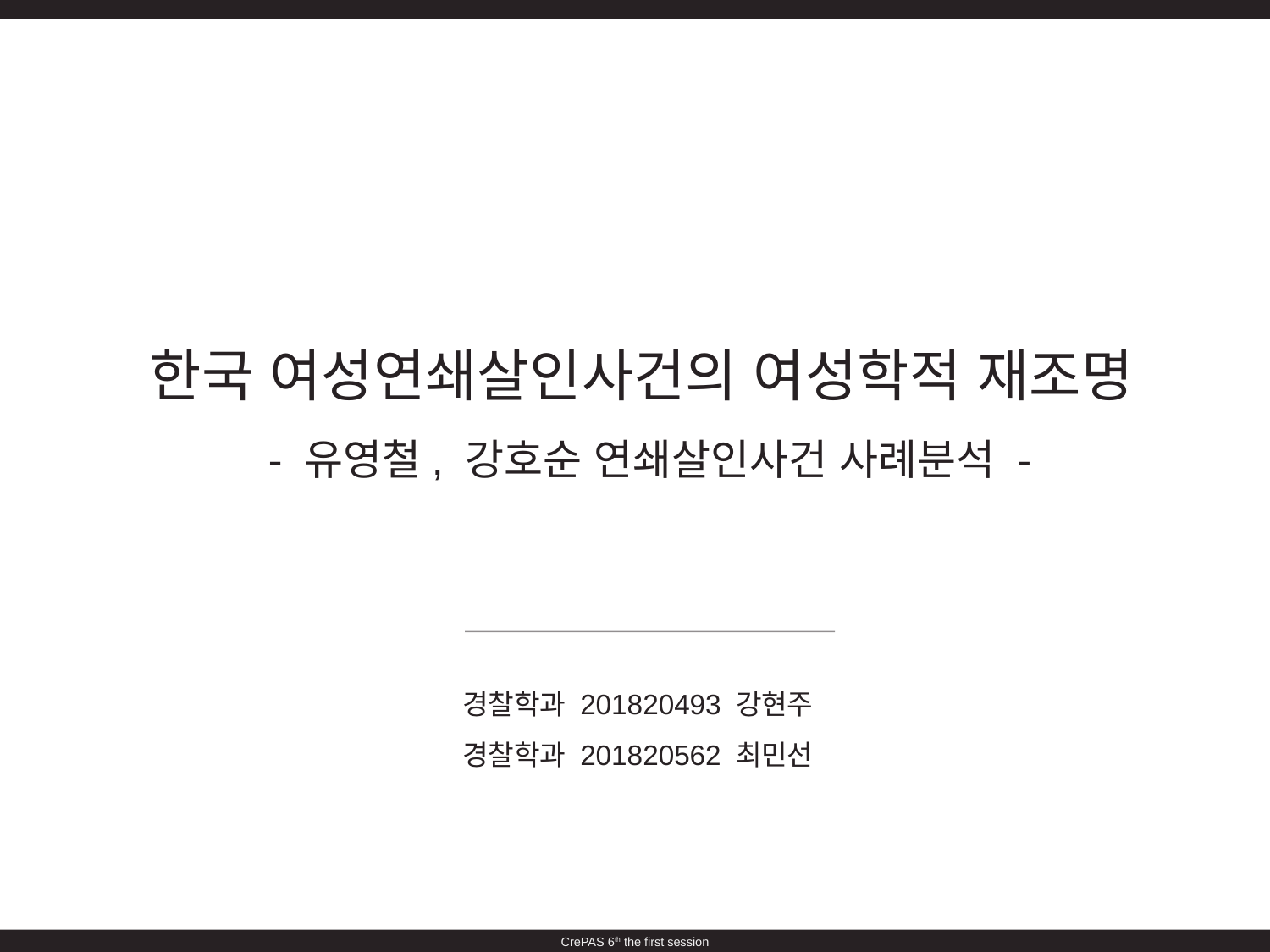

한국 여성연쇄살인사건의 여성학적 재조명
- 유영철, 강호순 연쇄살인사건 사례분석 -

경찰학과 201820493 강현주
경찰학과 201820562 최민선

CrePAS 6th the first session